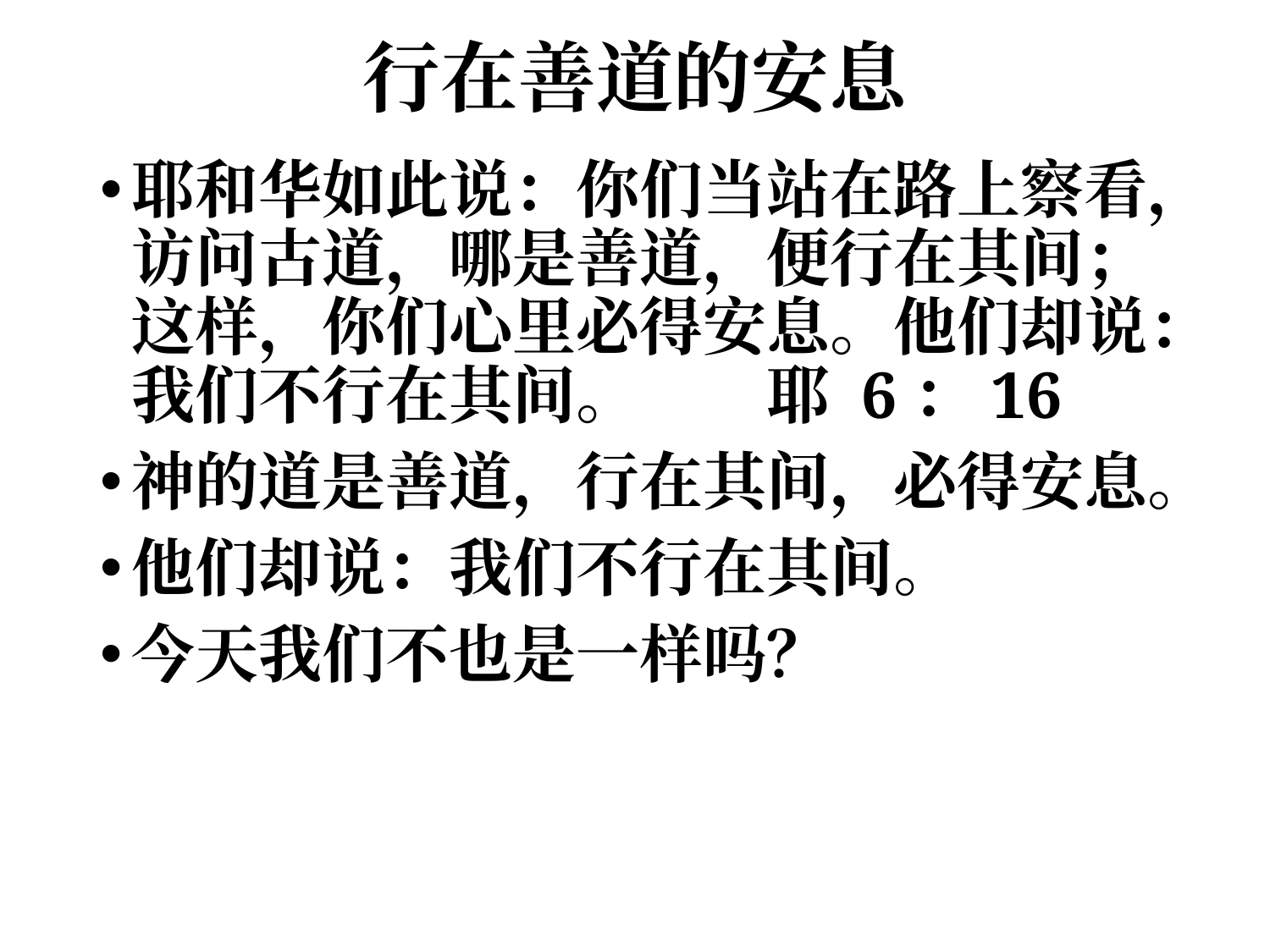

# 行在善道的安息
耶和华如此说：你们当站在路上察看，访问古道，哪是善道，便行在其间；这样，你们心里必得安息。他们却说：我们不行在其间。	耶 6：16
神的道是善道，行在其间，必得安息。
他们却说：我们不行在其间。
今天我们不也是一样吗？